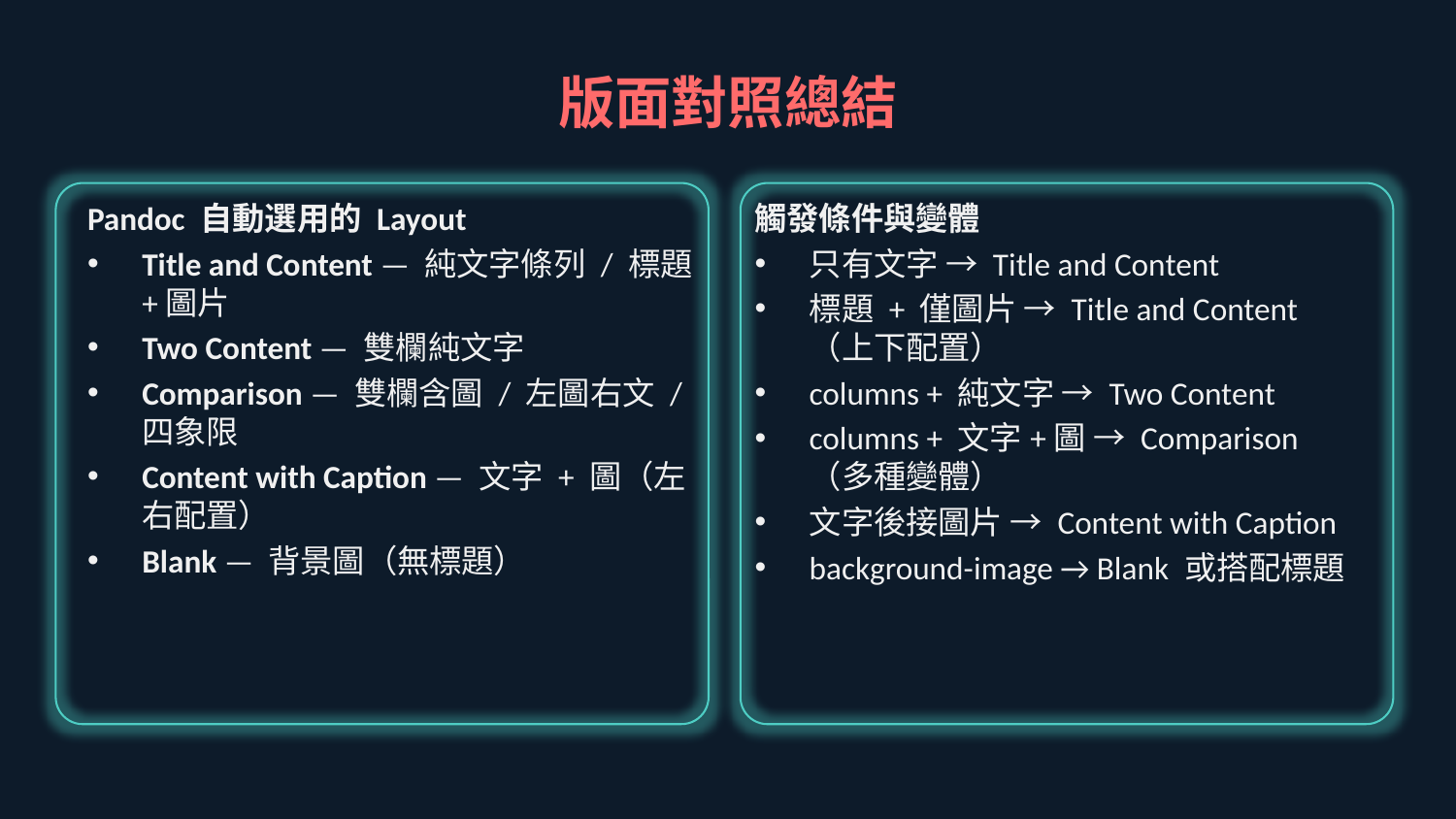

# 版面對照總結
Pandoc 自動選用的 Layout
Title and Content — 純文字條列 / 標題+圖片
Two Content — 雙欄純文字
Comparison — 雙欄含圖 / 左圖右文 / 四象限
Content with Caption — 文字 + 圖（左右配置）
Blank — 背景圖（無標題）
觸發條件與變體
只有文字 → Title and Content
標題 + 僅圖片 → Title and Content（上下配置）
columns + 純文字 → Two Content
columns + 文字+圖 → Comparison（多種變體）
文字後接圖片 → Content with Caption
background-image → Blank 或搭配標題